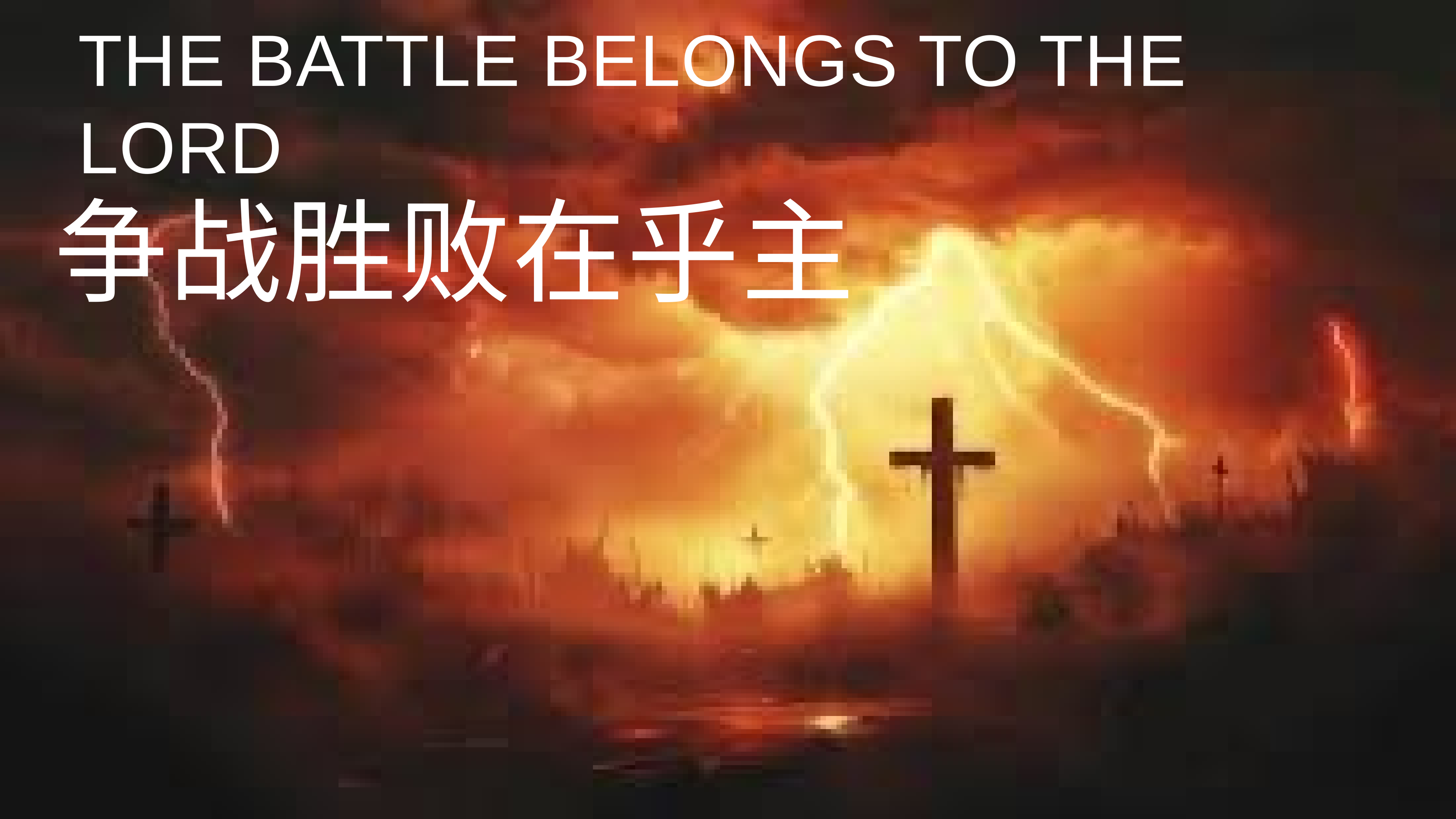

The battle belongs to the lord
# 争战胜败在乎主